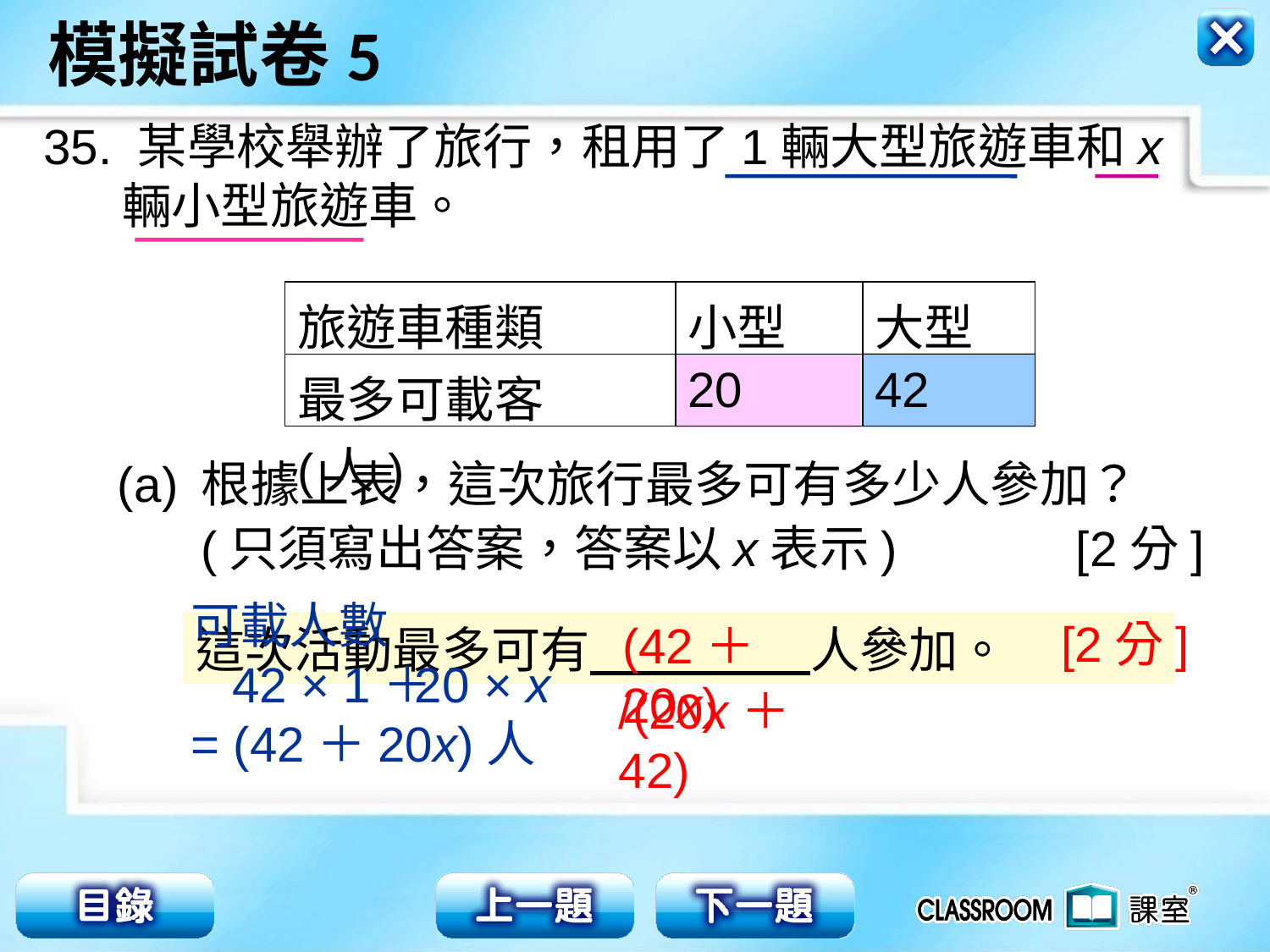

35. 某學校舉辦了旅行，租用了1輛大型旅遊車和x輛小型旅遊車。

| 旅遊車種類 | 小型 | 大型 |
| --- | --- | --- |
| 最多可載客(人) | 20 | 42 |

 根據上表，這次旅行最多可有多少人參加？
　  (只須寫出答案，答案以x表示)             [2分]
可載人數
   42 × 1＋
= (42＋20x)人
 [2分]
(42＋20x)
這次活動最多可有                    人參加。
20 × x
/(20x＋42)